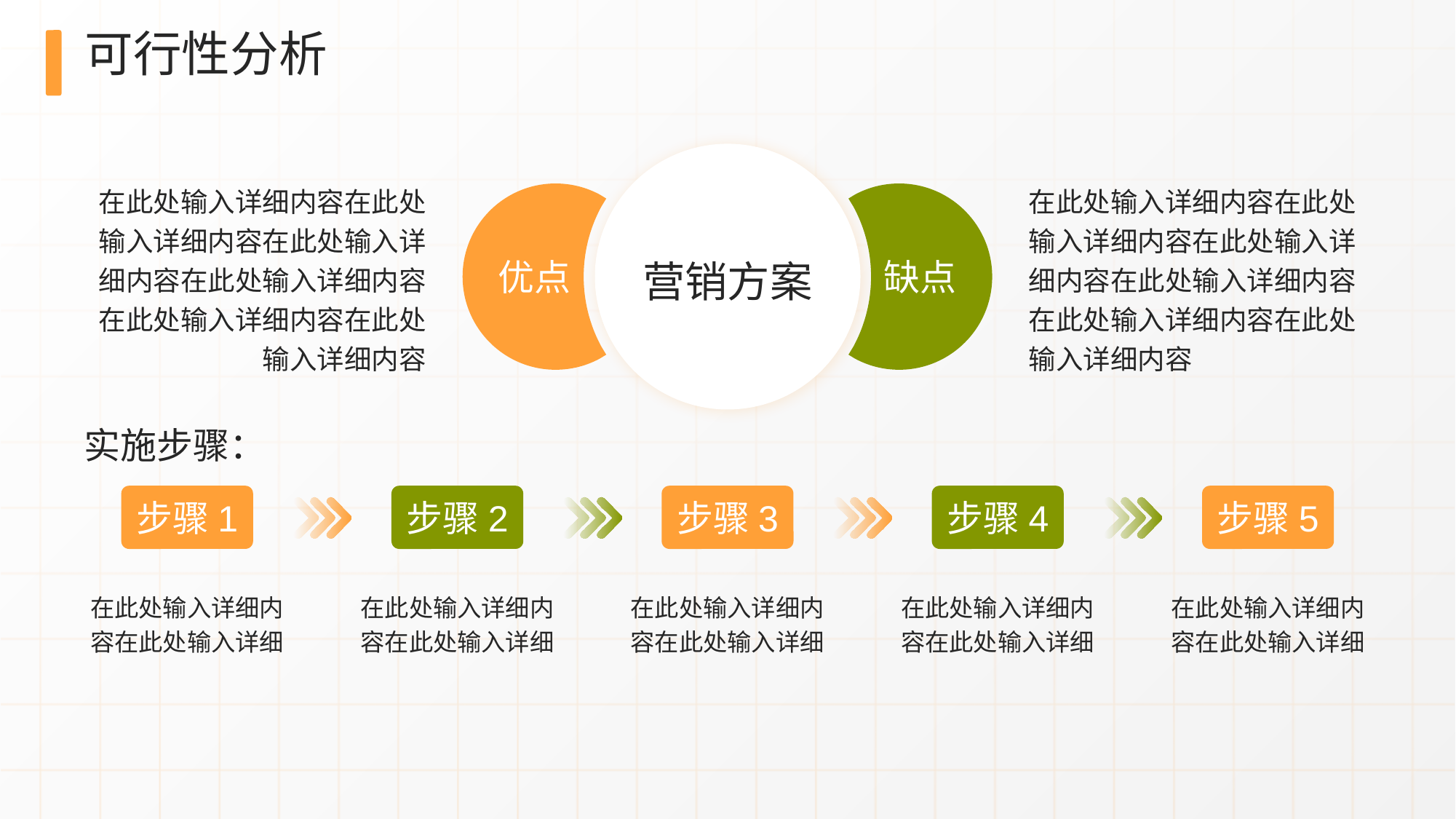

# 可行性分析

在此处输入详细内容在此处输入详细内容在此处输入详细内容在此处输入详细内容在此处输入详细内容在此处输入详细内容
在此处输入详细内容在此处输入详细内容在此处输入详细内容在此处输入详细内容在此处输入详细内容在此处输入详细内容

优点
缺点
营销方案
实施步骤：

步骤1
步骤2
步骤3
步骤4
步骤5

在此处输入详细内容在此处输入详细
在此处输入详细内容在此处输入详细
在此处输入详细内容在此处输入详细
在此处输入详细内容在此处输入详细
在此处输入详细内容在此处输入详细